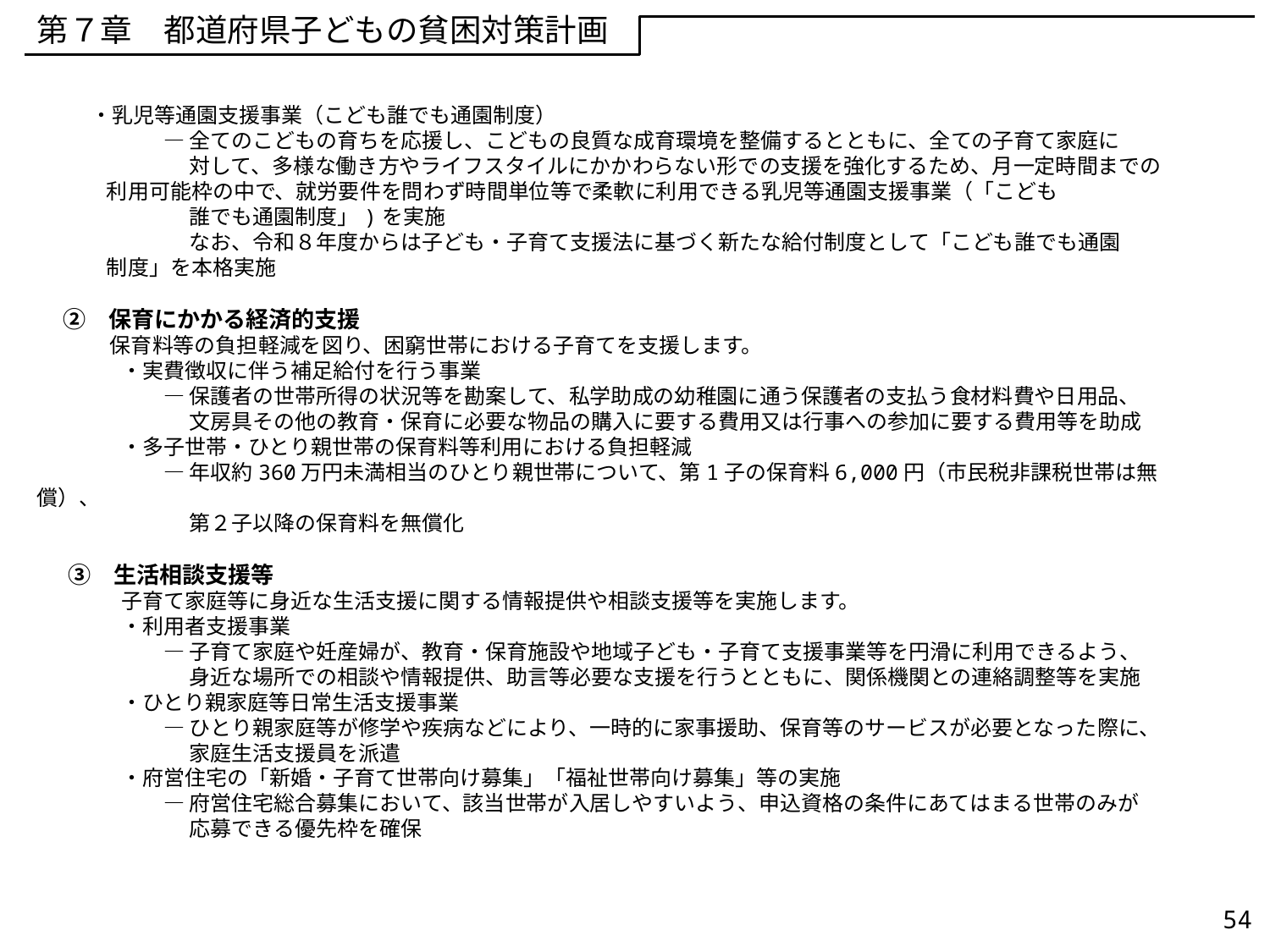

第７章　都道府県子どもの貧困対策計画
      　・乳児等通園支援事業（こども誰でも通園制度）
　　　　　　― 全てのこどもの育ちを応援し、こどもの良質な成育環境を整備するとともに、全ての子育て家庭に
　　　　　　　 対して、多様な働き方やライフスタイルにかかわらない形での支援を強化するため、月一定時間までの
               利用可能枠の中で、就労要件を問わず時間単位等で柔軟に利用できる乳児等通園支援事業（「こども
　　　　　　　 誰でも通園制度」)を実施
　　　　　　　 なお、令和８年度からは子ども・子育て支援法に基づく新たな給付制度として「こども誰でも通園
               制度」を本格実施

　 ②　保育にかかる経済的支援
　　  　保育料等の負担軽減を図り、困窮世帯における子育てを支援します。
　　　　・実費徴収に伴う補足給付を行う事業
　　　　　　― 保護者の世帯所得の状況等を勘案して、私学助成の幼稚園に通う保護者の支払う食材料費や日用品、
　　　　　 　　文房具その他の教育・保育に必要な物品の購入に要する費用又は行事への参加に要する費用等を助成
　　　　・多子世帯・ひとり親世帯の保育料等利用における負担軽減
　　　　　　― 年収約360万円未満相当のひとり親世帯について、第1子の保育料6,000円（市民税非課税世帯は無償）、
　　　　　 　　第２子以降の保育料を無償化

 　③　生活相談支援等
　　　　子育て家庭等に身近な生活支援に関する情報提供や相談支援等を実施します。
　　　　・利用者支援事業
　　　　　　― 子育て家庭や妊産婦が、教育・保育施設や地域子ども・子育て支援事業等を円滑に利用できるよう、
　　　　　　 　身近な場所での相談や情報提供、助言等必要な支援を行うとともに、関係機関との連絡調整等を実施
　　　　・ひとり親家庭等日常生活支援事業
　　　　　　― ひとり親家庭等が修学や疾病などにより、一時的に家事援助、保育等のサービスが必要となった際に、
　　　　　 　　家庭生活支援員を派遣
　　　　・府営住宅の「新婚・子育て世帯向け募集」「福祉世帯向け募集」等の実施
　　　　　　― 府営住宅総合募集において、該当世帯が入居しやすいよう、申込資格の条件にあてはまる世帯のみが
　　　　　　 　応募できる優先枠を確保
54